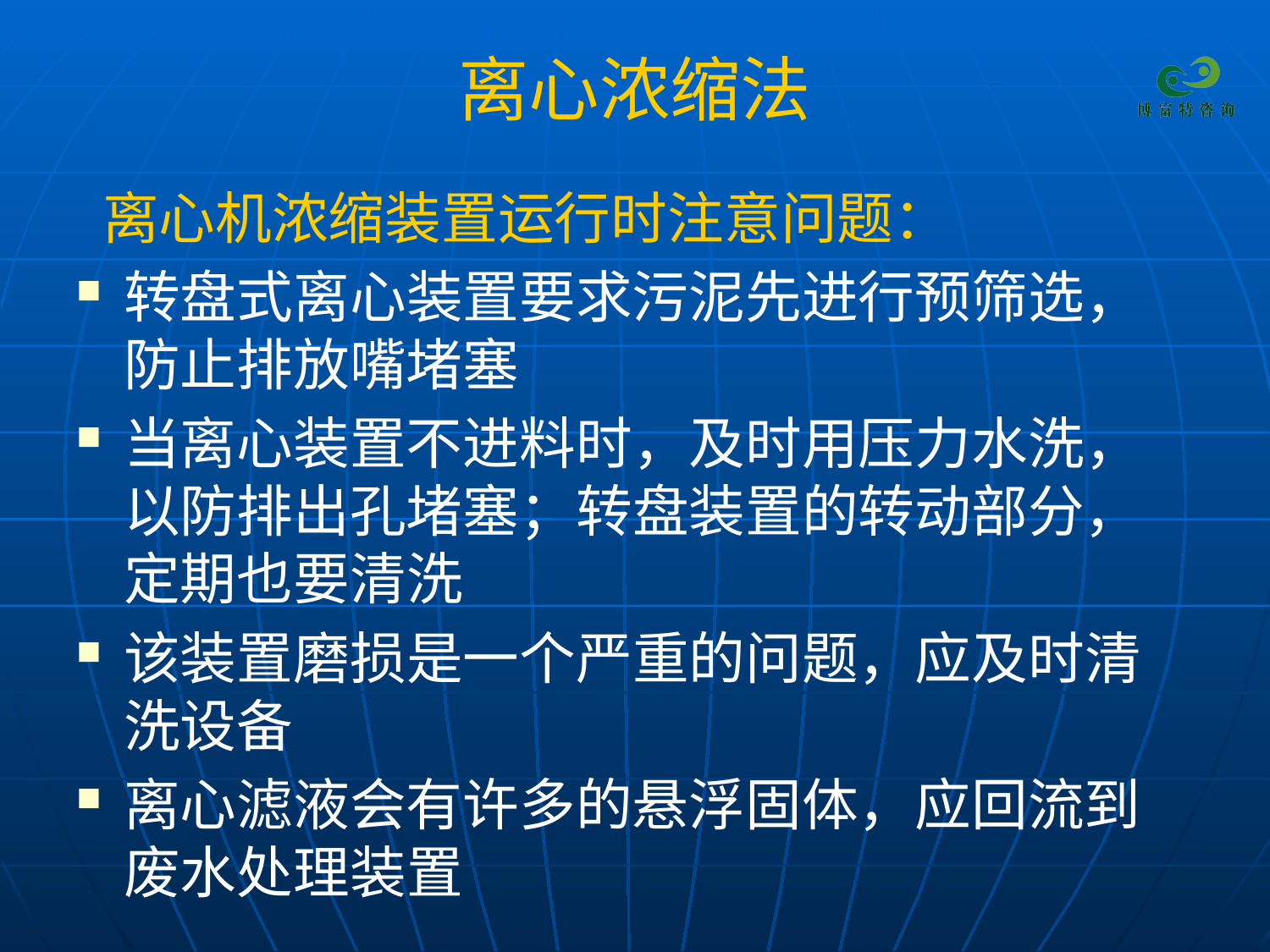

# 离心浓缩法
 离心机浓缩装置运行时注意问题：
转盘式离心装置要求污泥先进行预筛选，防止排放嘴堵塞
当离心装置不进料时，及时用压力水洗，以防排出孔堵塞；转盘装置的转动部分，定期也要清洗
该装置磨损是一个严重的问题，应及时清洗设备
离心滤液会有许多的悬浮固体，应回流到废水处理装置